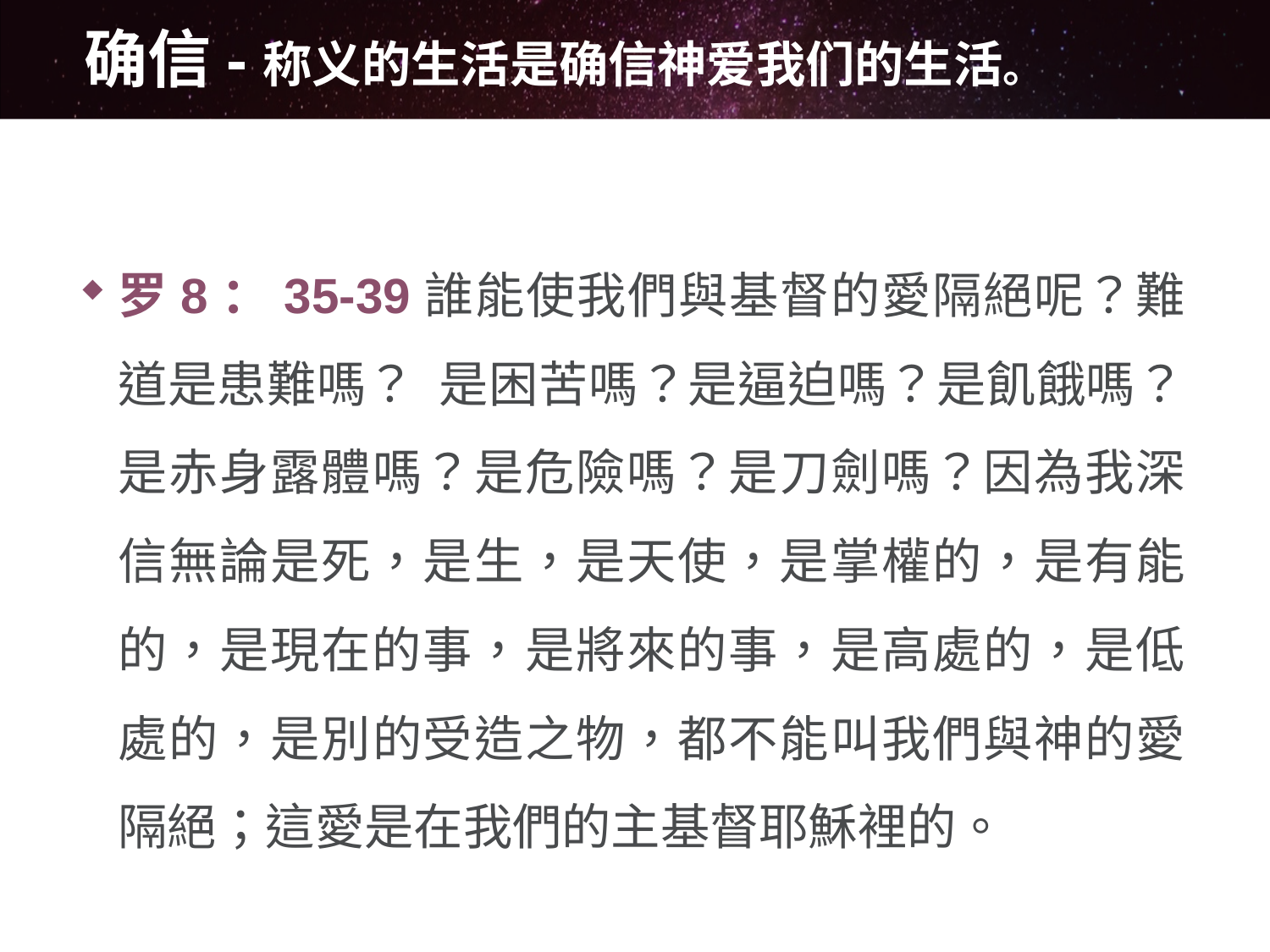

# 确信-称义的生活是确信神爱我们的生活。
罗8：35-39誰能使我們與基督的愛隔絕呢？難道是患難嗎？  是困苦嗎？是逼迫嗎？是飢餓嗎？是赤身露體嗎？是危險嗎？是刀劍嗎？因為我深信無論是死，是生，是天使，是掌權的，是有能的，是現在的事，是將來的事，是高處的，是低處的，是別的受造之物，都不能叫我們與神的愛隔絕；這愛是在我們的主基督耶穌裡的。